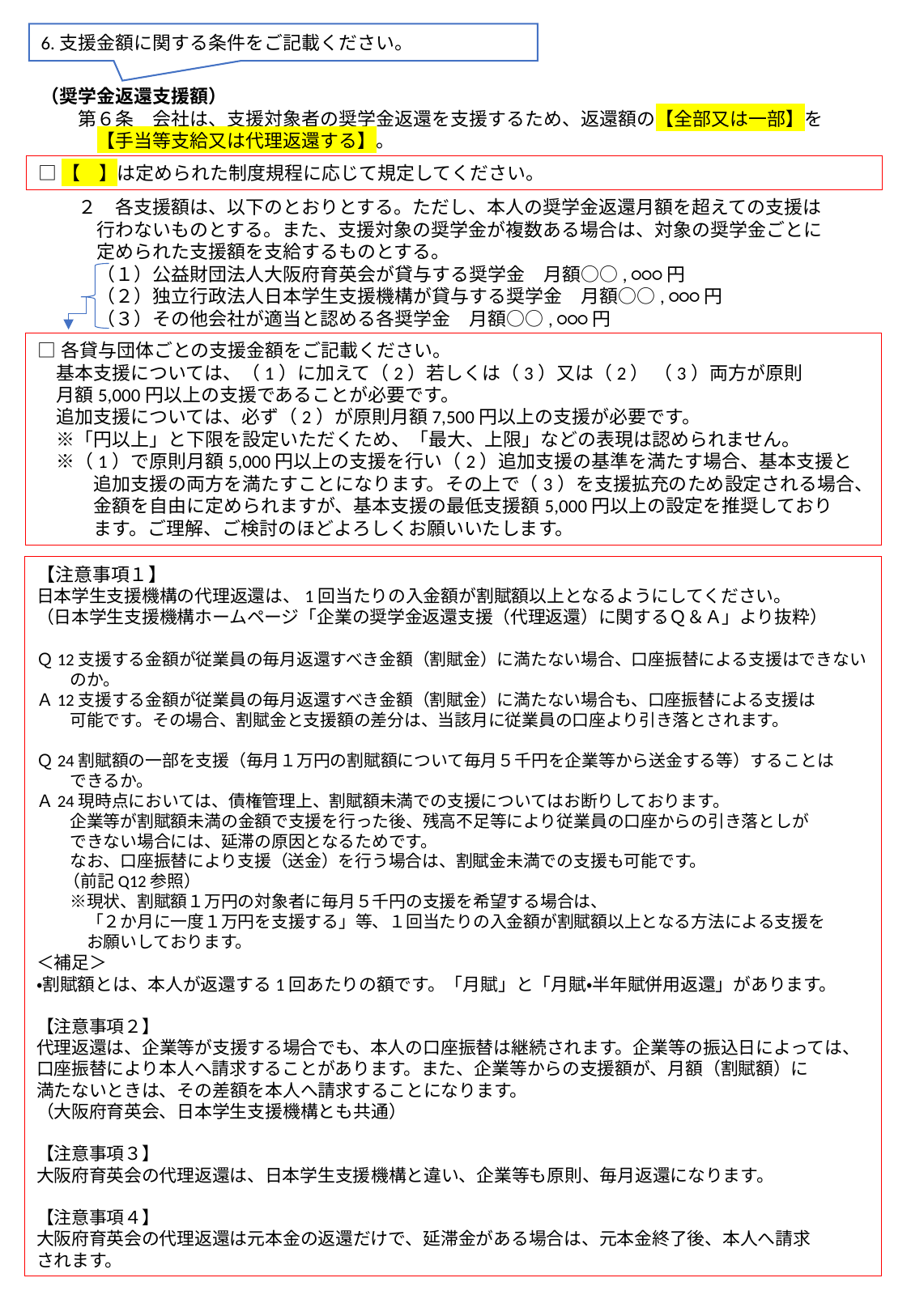

6.支援金額に関する条件をご記載ください。
（奨学金返還支援額）
　　第６条　会社は、支援対象者の奨学金返還を支援するため、返還額の【全部又は一部】を
　　　【手当等支給又は代理返還する】。

　　２　各支援額は、以下のとおりとする。ただし、本人の奨学金返還月額を超えての支援は
　　　行わないものとする。また、支援対象の奨学金が複数ある場合は、対象の奨学金ごとに
　　　定められた支援額を支給するものとする。
　　　（１）公益財団法人大阪府育英会が貸与する奨学金　月額○○, ○○○円
　　　（２）独立行政法人日本学生支援機構が貸与する奨学金　月額○○, ○○○円
　　　（３）その他会社が適当と認める各奨学金　月額○○, ○○○円
□【　】は定められた制度規程に応じて規定してください。

□各貸与団体ごとの支援金額をご記載ください。
　基本支援については、（1）に加えて（2）若しくは（3）又は（2） （3）両方が原則
　月額5,000円以上の支援であることが必要です。
　追加支援については、必ず（2）が原則月額7,500円以上の支援が必要です。
　※「円以上」と下限を設定いただくため、「最大、上限」などの表現は認められません。
　※（1）で原則月額5,000円以上の支援を行い（2）追加支援の基準を満たす場合、基本支援と
　　　追加支援の両方を満たすことになります。その上で（3）を支援拡充のため設定される場合、
　　　金額を自由に定められますが、基本支援の最低支援額5,000円以上の設定を推奨しており
　　　ます。ご理解、ご検討のほどよろしくお願いいたします。
【注意事項１】
日本学生支援機構の代理返還は、1回当たりの入金額が割賦額以上となるようにしてください。
（日本学生支援機構ホームページ「企業の奨学金返還支援（代理返還）に関するＱ＆Ａ」より抜粋）

Ｑ12支援する金額が従業員の毎月返還すべき金額（割賦金）に満たない場合、口座振替による支援はできない
　　のか。
Ａ12支援する金額が従業員の毎月返還すべき金額（割賦金）に満たない場合も、口座振替による支援は
　　可能です。その場合、割賦金と支援額の差分は、当該月に従業員の口座より引き落とされます。

Ｑ24割賦額の一部を支援（毎月１万円の割賦額について毎月５千円を企業等から送金する等）することは
　　できるか。
Ａ24現時点においては、債権管理上、割賦額未満での支援についてはお断りしております。
　　企業等が割賦額未満の金額で支援を行った後、残高不足等により従業員の口座からの引き落としが
　　できない場合には、延滞の原因となるためです。
　　なお、口座振替により支援（送金）を行う場合は、割賦金未満での支援も可能です。
      （前記Q12参照）
　　※現状、割賦額１万円の対象者に毎月５千円の支援を希望する場合は、
　　　「２か月に一度１万円を支援する」等、１回当たりの入金額が割賦額以上となる方法による支援を
　　　お願いしております。
＜補足＞
・割賦額とは、本人が返還する1回あたりの額です。「月賦」と「月賦・半年賦併用返還」があります。

【注意事項２】
代理返還は、企業等が支援する場合でも、本人の口座振替は継続されます。企業等の振込日によっては、
口座振替により本人へ請求することがあります。また、企業等からの支援額が、月額（割賦額）に
満たないときは、その差額を本人へ請求することになります。
（大阪府育英会、日本学生支援機構とも共通）

【注意事項３】
大阪府育英会の代理返還は、日本学生支援機構と違い、企業等も原則、毎月返還になります。

【注意事項４】
大阪府育英会の代理返還は元本金の返還だけで、延滞金がある場合は、元本金終了後、本人へ請求
されます。